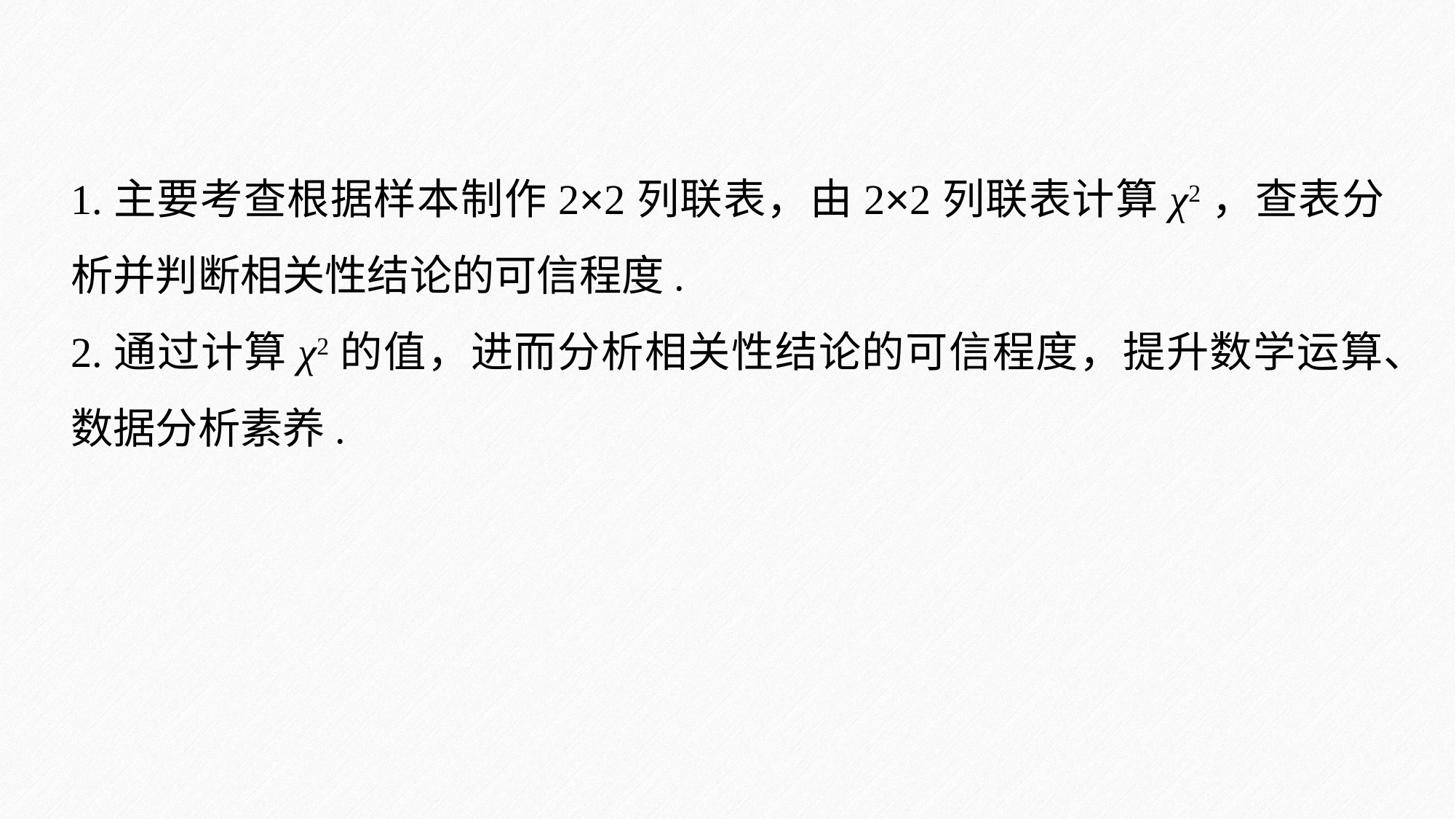

1.主要考查根据样本制作2×2列联表，由2×2列联表计算χ2，查表分析并判断相关性结论的可信程度.
2.通过计算χ2的值，进而分析相关性结论的可信程度，提升数学运算、数据分析素养.